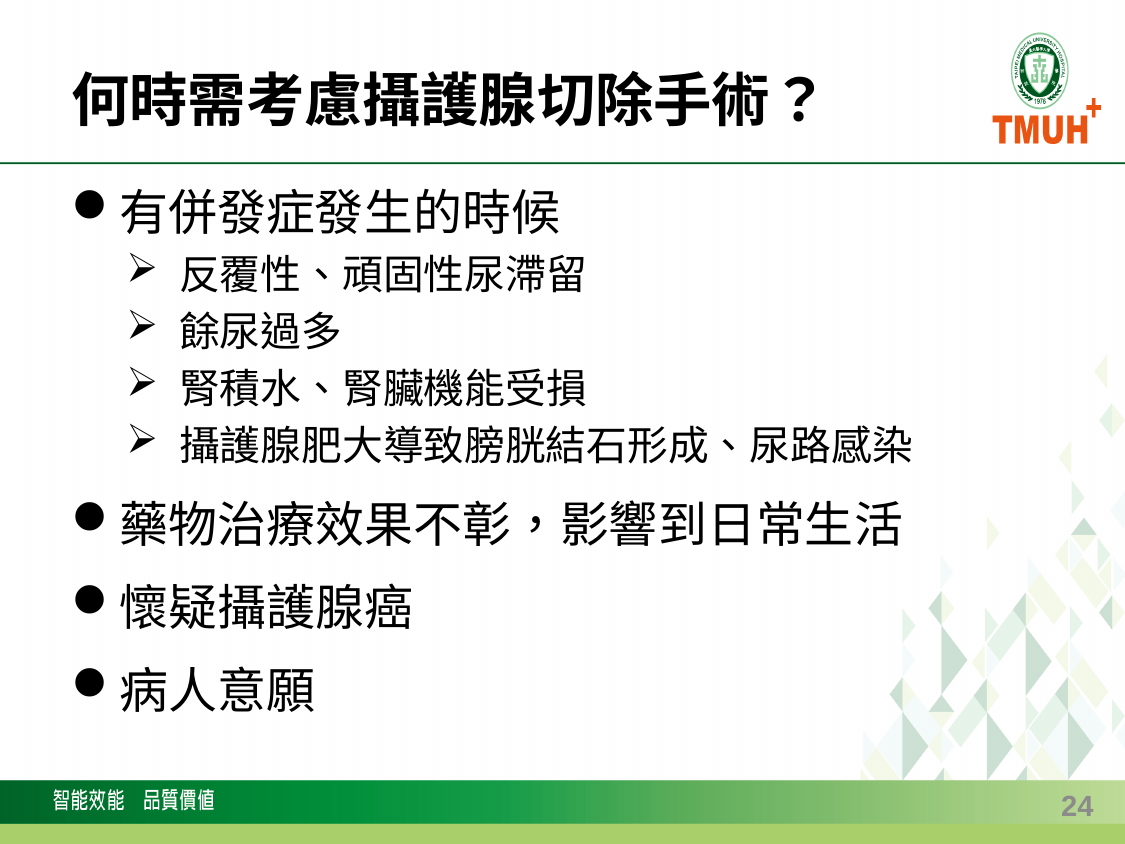

# 何時需考慮攝護腺切除手術？
有併發症發生的時候
反覆性、頑固性尿滯留
餘尿過多
腎積水、腎臟機能受損
攝護腺肥大導致膀胱結石形成、尿路感染
藥物治療效果不彰，影響到日常生活
懷疑攝護腺癌
病人意願
24